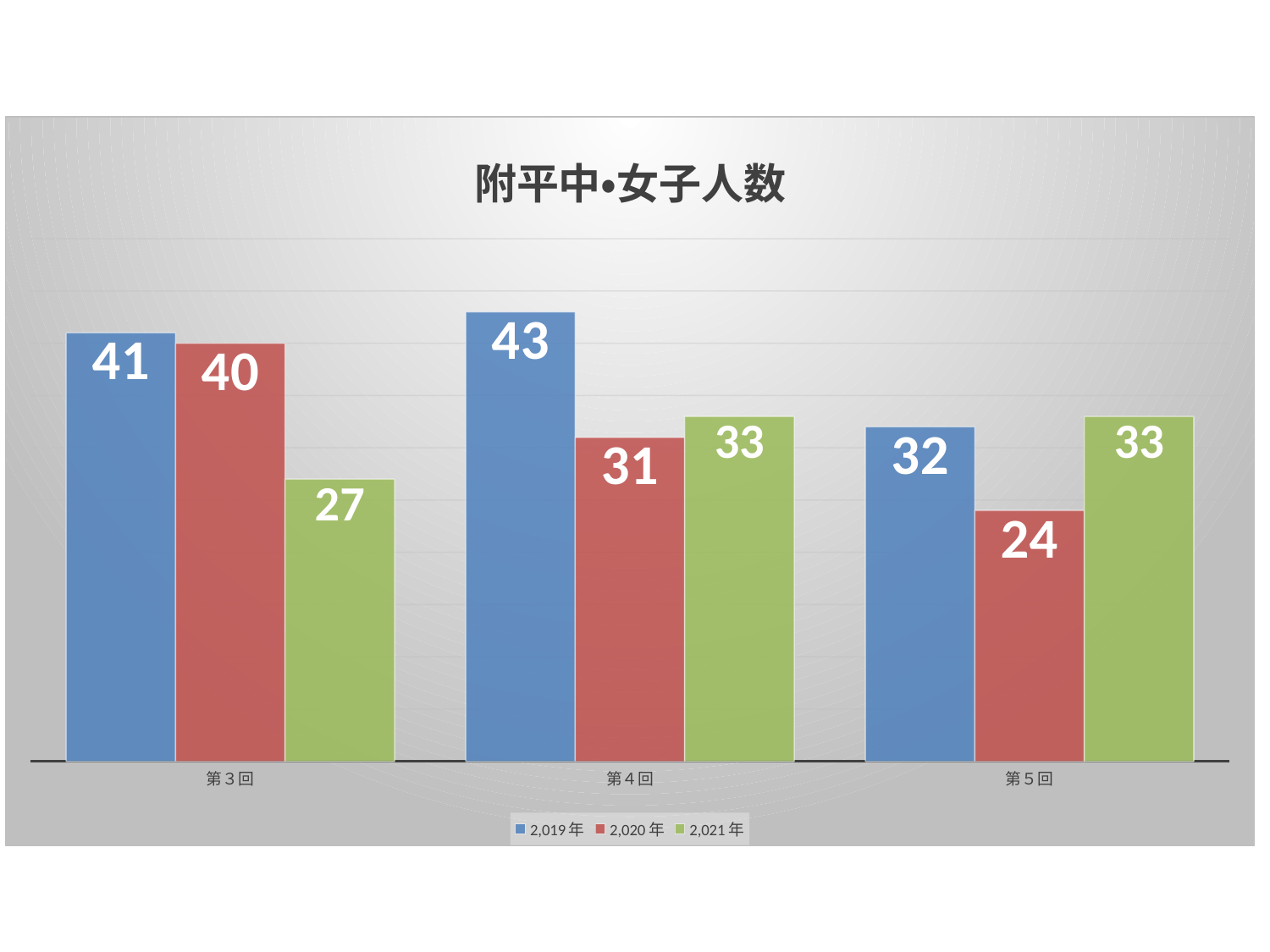

### Chart: 附平中・女子人数

| Category | 2,019年 | 2,020年 | 2,021年 |
|---|---|---|---|
| 第３回 | 41.0 | 40.0 | 27.0 |
| 第４回 | 43.0 | 31.0 | 33.0 |
| 第５回 | 32.0 | 24.0 | 33.0 |